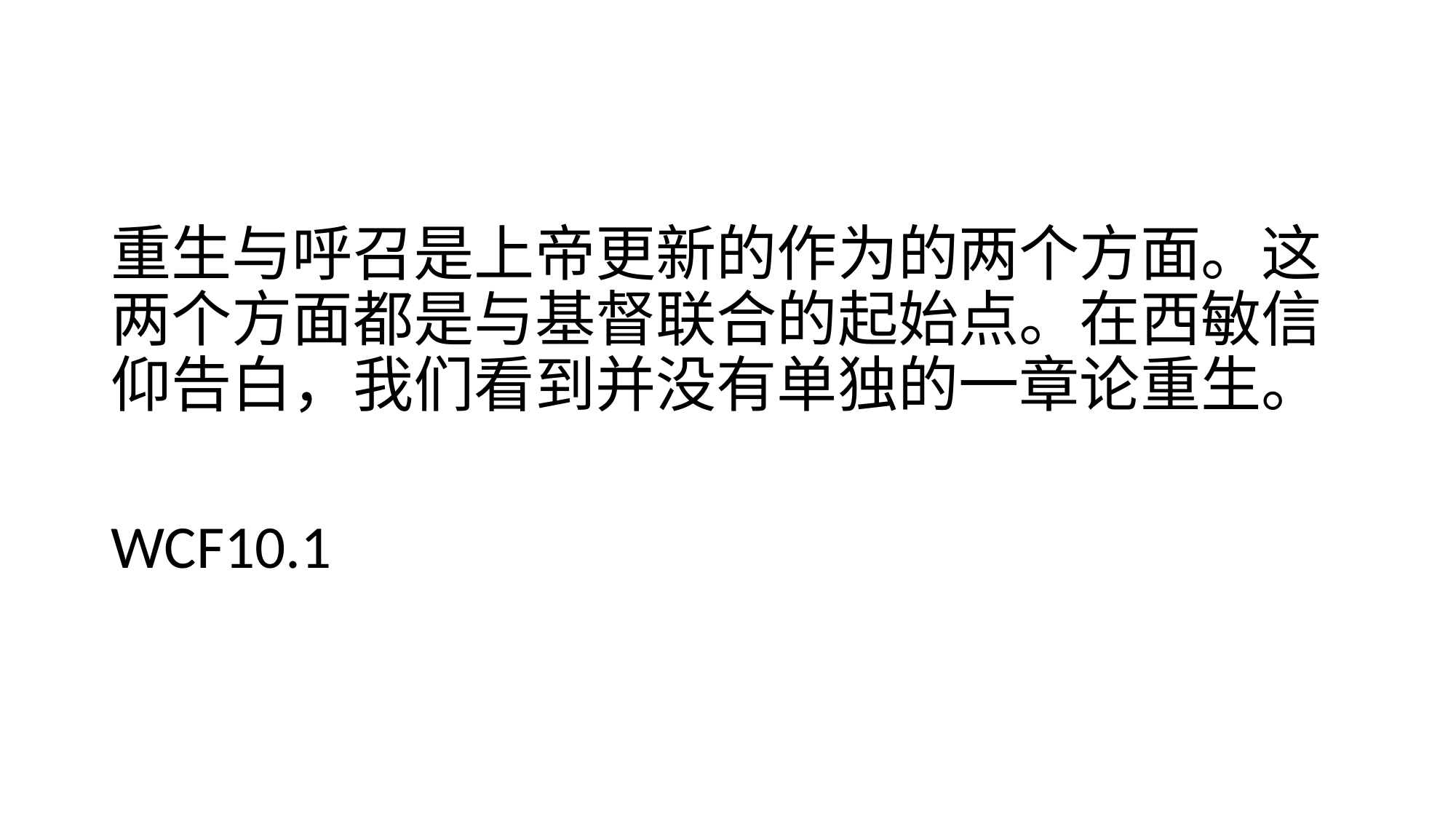

#
重生与呼召是上帝更新的作为的两个方面。这两个方面都是与基督联合的起始点。在西敏信仰告白，我们看到并没有单独的一章论重生。

WCF10.1